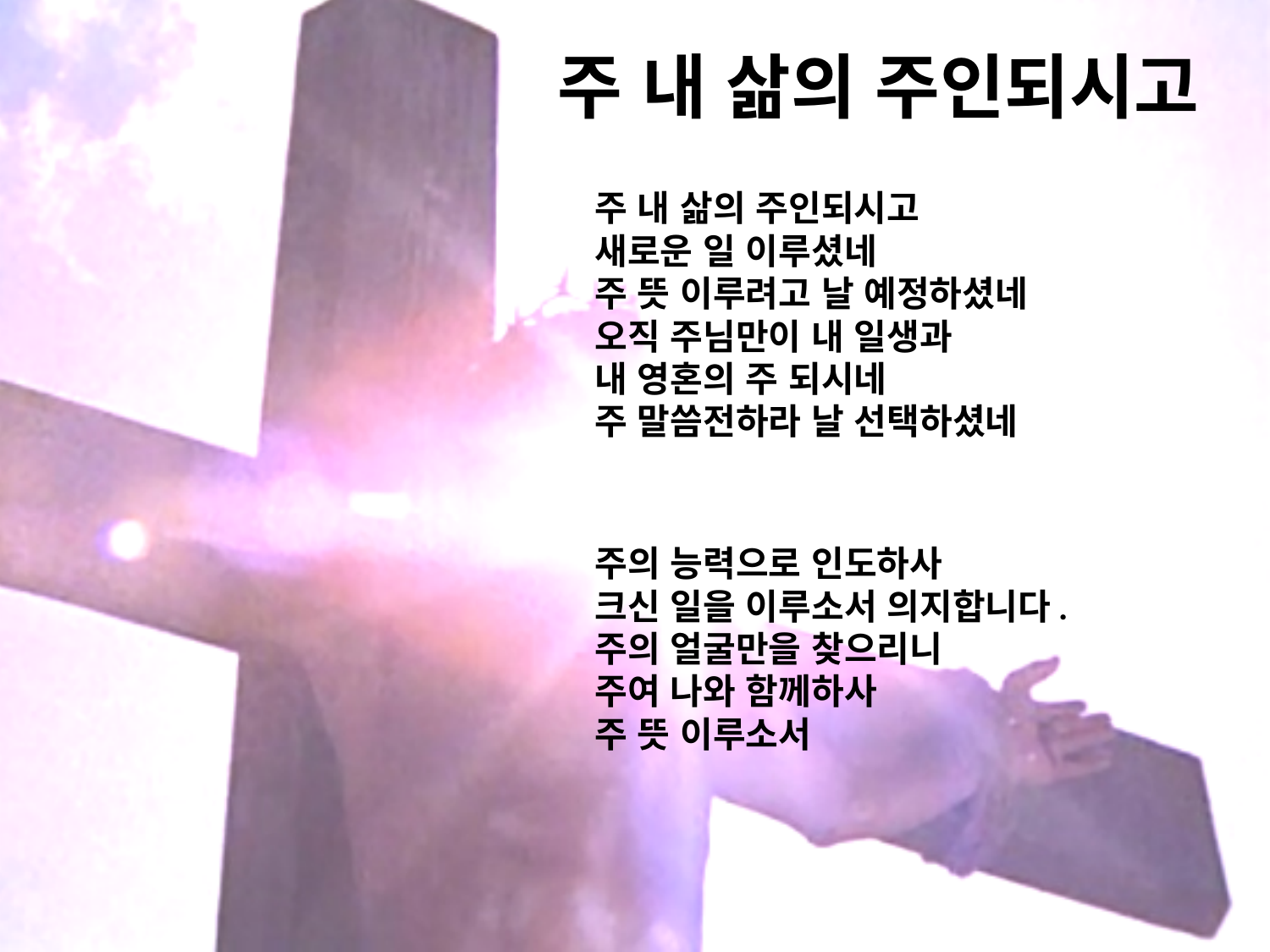

# 주 내 삶의 주인되시고
주 내 삶의 주인되시고
새로운 일 이루셨네
주 뜻 이루려고 날 예정하셨네
오직 주님만이 내 일생과
내 영혼의 주 되시네
주 말씀전하라 날 선택하셨네

주의 능력으로 인도하사
크신 일을 이루소서 의지합니다.
주의 얼굴만을 찾으리니
주여 나와 함께하사
주 뜻 이루소서